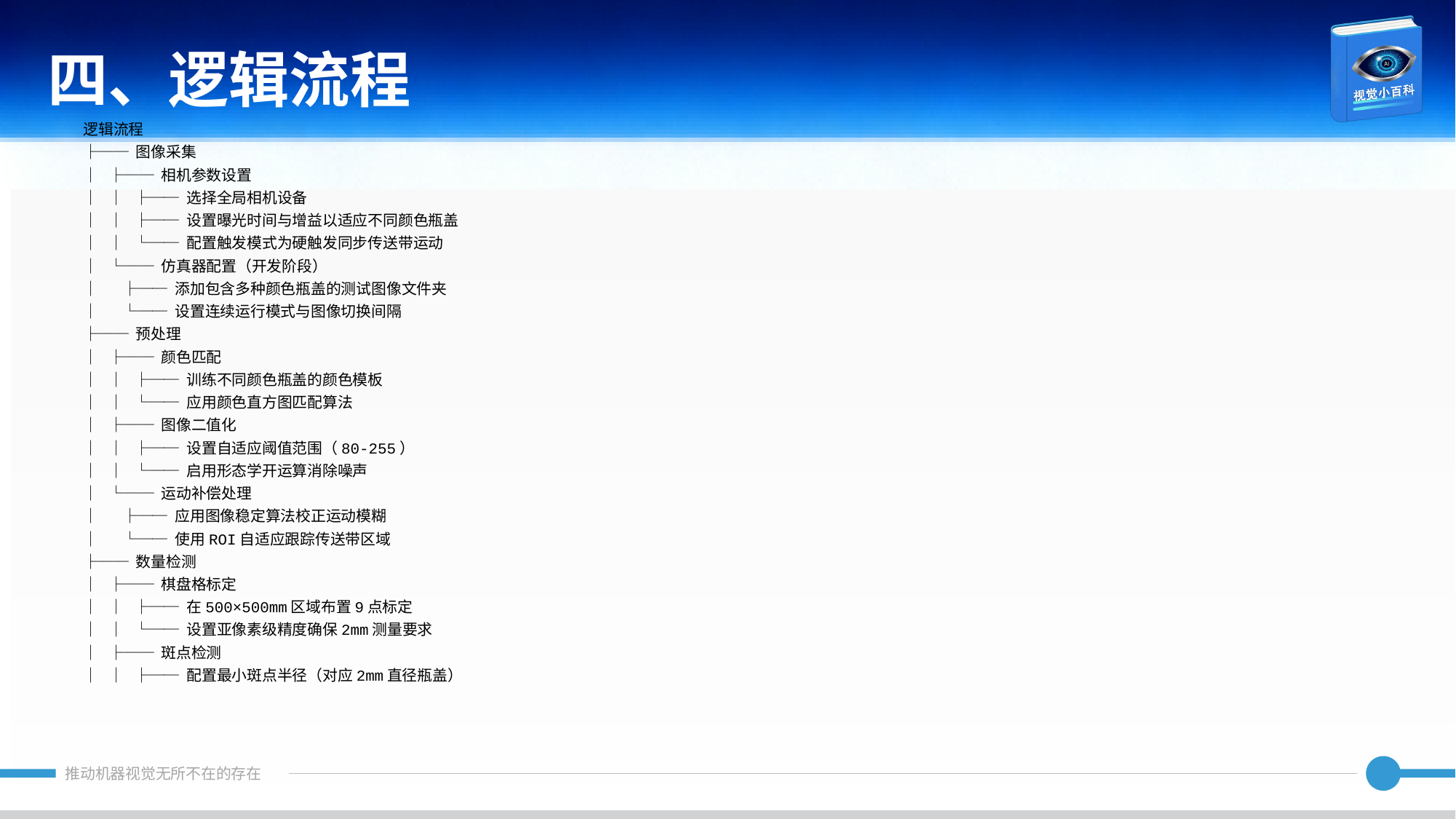

四、逻辑流程

逻辑流程
├── 图像采集
│   ├── 相机参数设置
│   │   ├── 选择全局相机设备
│   │   ├── 设置曝光时间与增益以适应不同颜色瓶盖
│   │   └── 配置触发模式为硬触发同步传送带运动
│   └── 仿真器配置（开发阶段）
│       ├── 添加包含多种颜色瓶盖的测试图像文件夹
│       └── 设置连续运行模式与图像切换间隔
├── 预处理
│   ├── 颜色匹配
│   │   ├── 训练不同颜色瓶盖的颜色模板
│   │   └── 应用颜色直方图匹配算法
│   ├── 图像二值化
│   │   ├── 设置自适应阈值范围（80-255）
│   │   └── 启用形态学开运算消除噪声
│   └── 运动补偿处理
│       ├── 应用图像稳定算法校正运动模糊
│       └── 使用ROI自适应跟踪传送带区域
├── 数量检测
│   ├── 棋盘格标定
│   │   ├── 在500×500mm区域布置9点标定
│   │   └── 设置亚像素级精度确保2mm测量要求
│   ├── 斑点检测
│   │   ├── 配置最小斑点半径（对应2mm直径瓶盖）
8